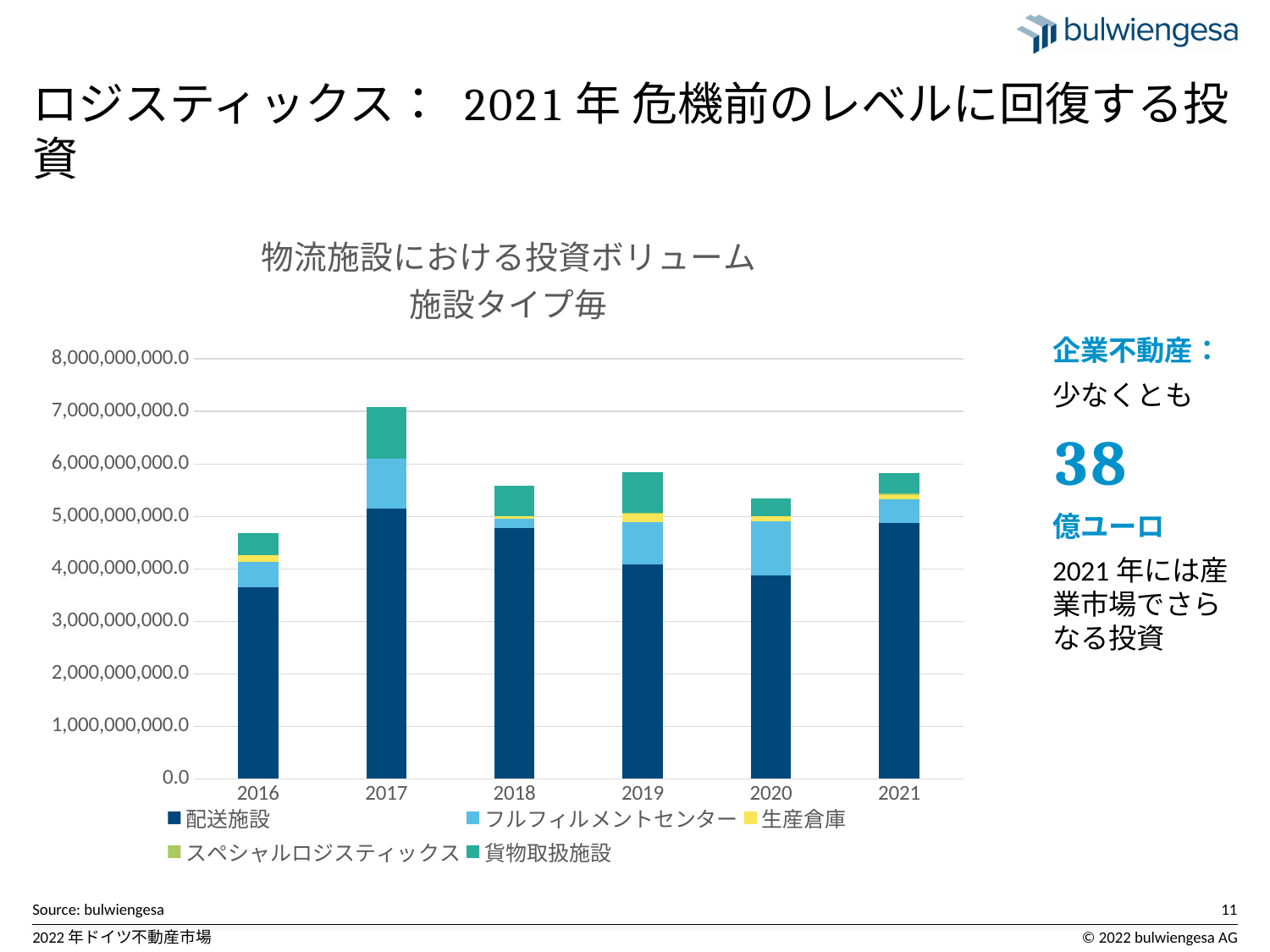

# ロジスティックス： 2021年 危機前のレベルに回復する投資

### Chart: 物流施設における投資ボリューム
施設タイプ毎

| Category | 配送施設 | フルフィルメントセンター | 生産倉庫 | スペシャルロジスティックス | 貨物取扱施設 |
|---|---|---|---|---|---|
| 2016 | 3643402156.6928644 | 484397644.9714286 | 128679928.8 | 0.0 | 434012104.86 |
| 2017 | 5145125303.148862 | 956517263.3142858 | 0.0 | 0.0 | 980778267.0600001 |
| 2018 | 4786380812.994863 | 173690379.42000002 | 52503529.41176471 | 0.0 | 576196034.3399999 |
| 2019 | 4081759951.312522 | 812825229.4736842 | 173271592.5 | 7560000.0 | 768021353.2025926 |
| 2020 | 3883268038.414189 | 1022387733.7301279 | 106569729.72972973 | 0.0 | 327351095.1678133 |
| 2021 | 4871405697.590494 | 454200869.9818511 | 90437586.98128079 | 29858823.52941176 | 381783334.5718431 |

企業不動産：
少なくとも
38
億ユーロ
2021年には産業市場でさらなる投資
Source: bulwiengesa
11
2022年ドイツ不動産市場
© 2022 bulwiengesa AG